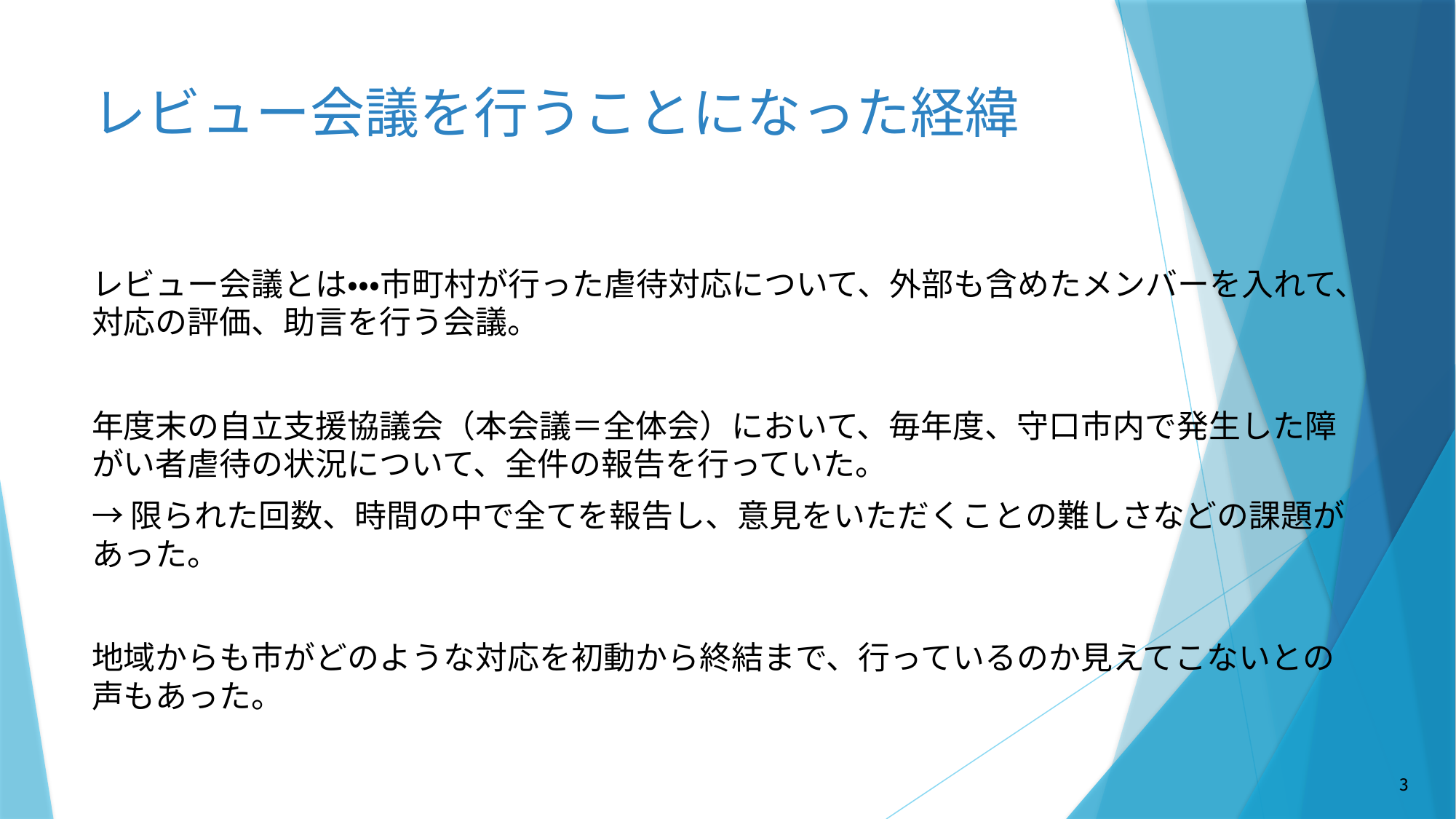

# レビュー会議を行うことになった経緯
レビュー会議とは・・・市町村が行った虐待対応について、外部も含めたメンバーを入れて、対応の評価、助言を行う会議。

年度末の自立支援協議会（本会議＝全体会）において、毎年度、守口市内で発生した障がい者虐待の状況について、全件の報告を行っていた。
→限られた回数、時間の中で全てを報告し、意見をいただくことの難しさなどの課題があった。

地域からも市がどのような対応を初動から終結まで、行っているのか見えてこないとの声もあった。

3